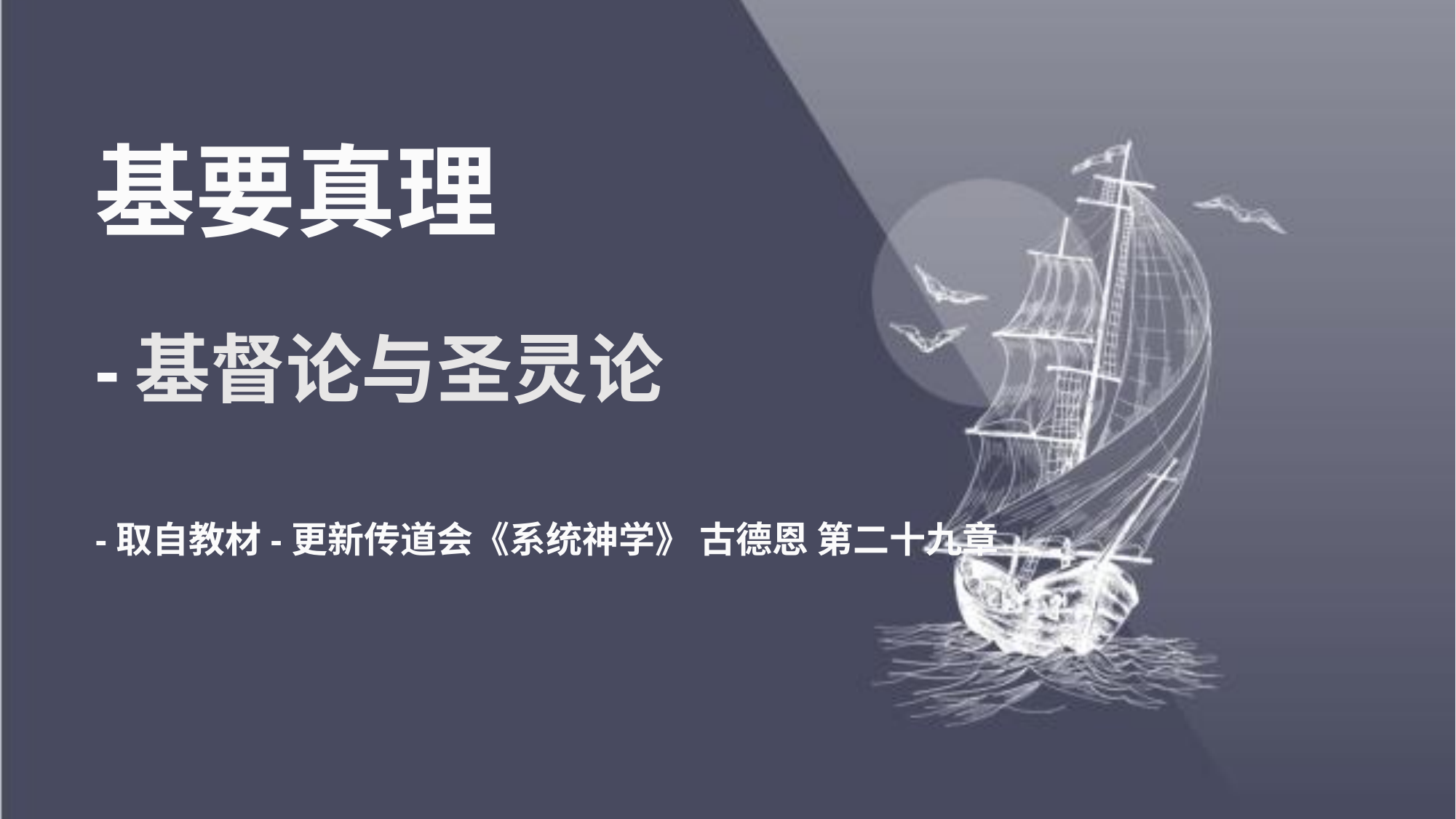

# 基要真理 -基督论与圣灵论

-取自教材-更新传道会《系统神学》 古德恩 第二十九章